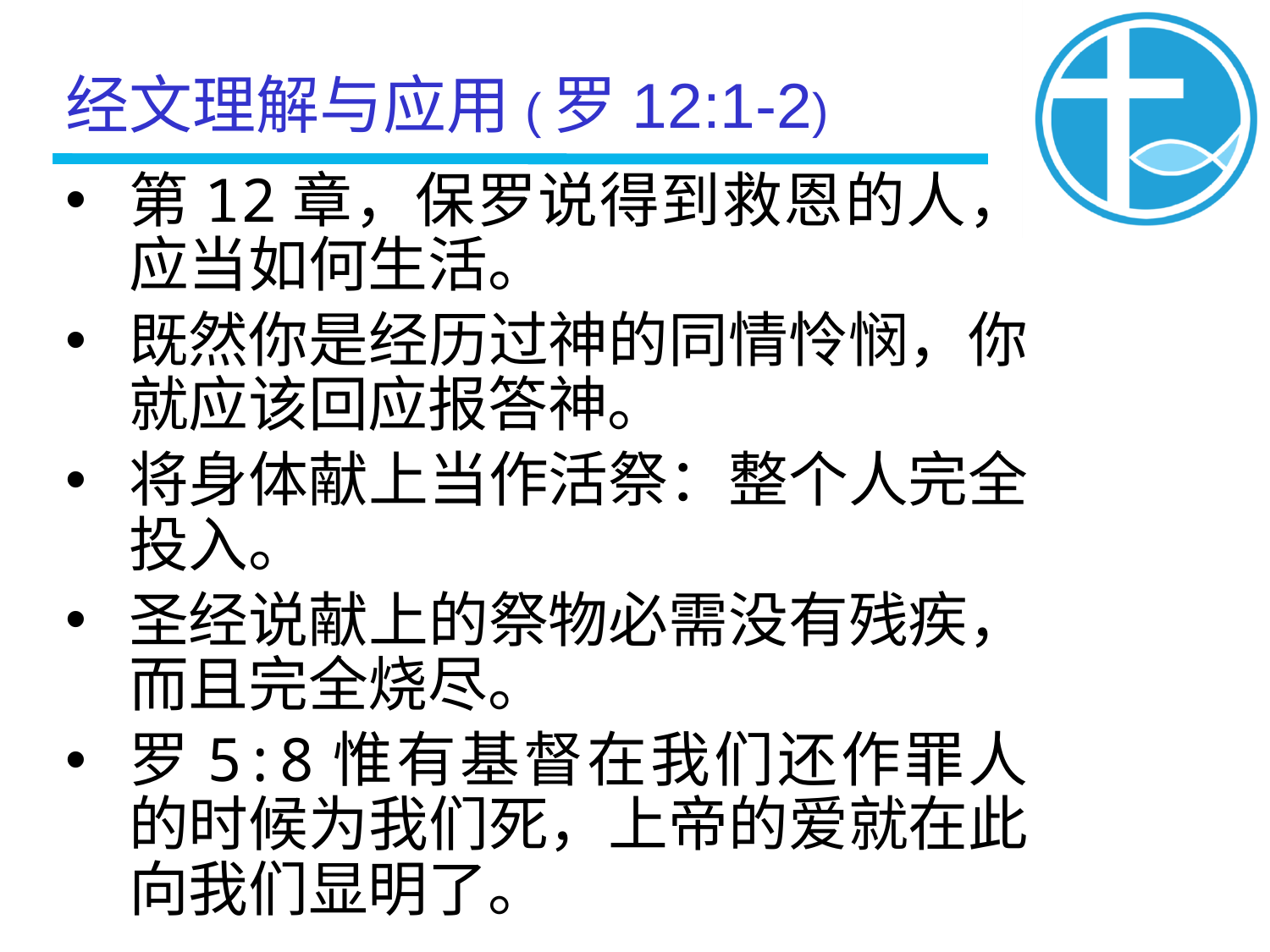

经文理解与应用(罗12:1-2)

第12章，保罗说得到救恩的人，应当如何生活。
既然你是经历过神的同情怜悯，你就应该回应报答神。
将身体献上当作活祭：整个人完全投入。
圣经说献上的祭物必需没有残疾，而且完全烧尽。
罗5:8惟有基督在我们还作罪人的时候为我们死，上帝的爱就在此向我们显明了。